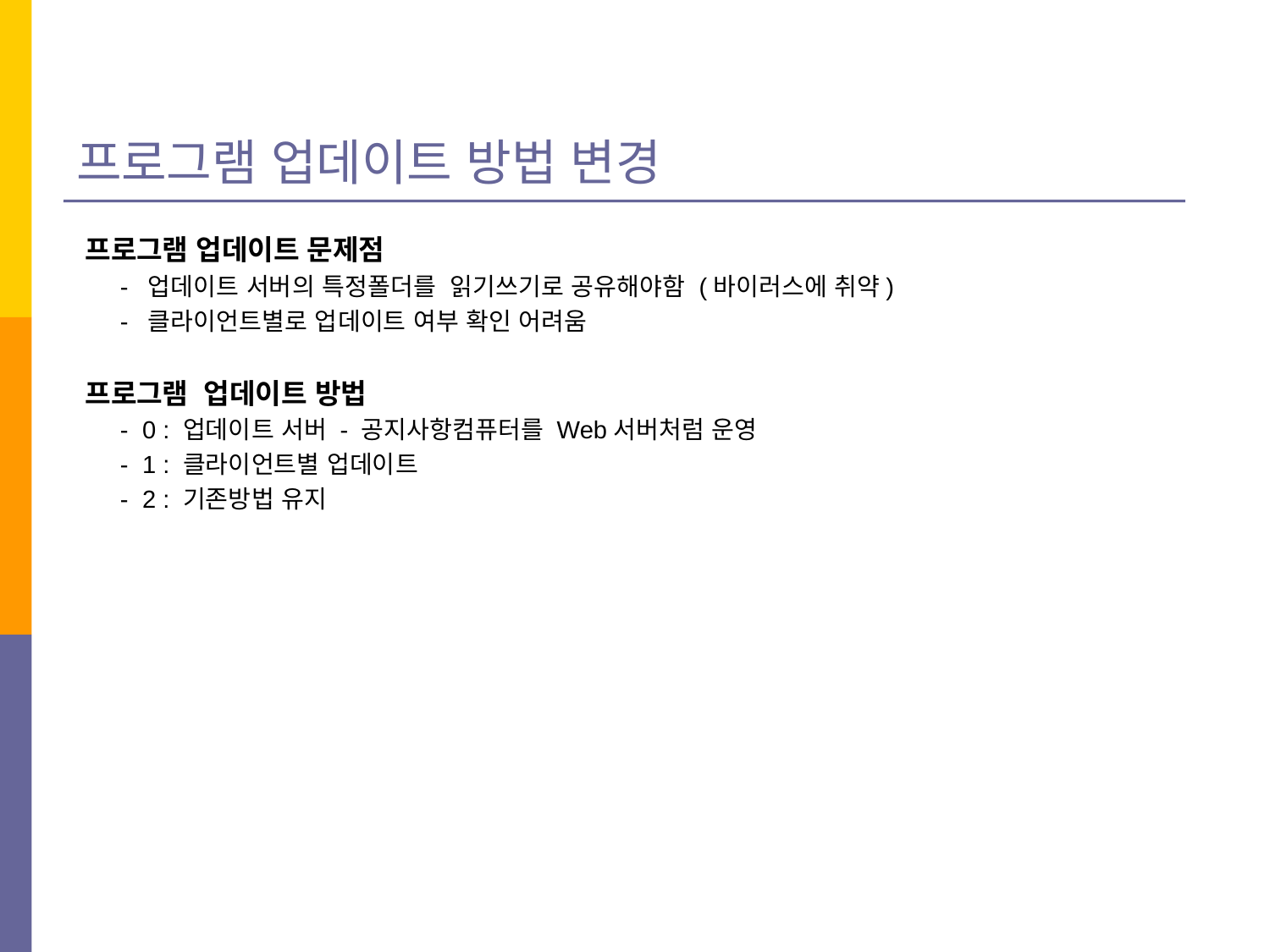

# 프로그램 업데이트 방법 변경
프로그램 업데이트 문제점
     -  업데이트 서버의 특정폴더를  읽기쓰기로 공유해야함 (바이러스에 취약)
     -  클라이언트별로 업데이트 여부 확인 어려움

프로그램  업데이트 방법
     -  0 : 업데이트 서버 - 공지사항컴퓨터를 Web서버처럼 운영
     -  1 : 클라이언트별 업데이트
     -  2 : 기존방법 유지